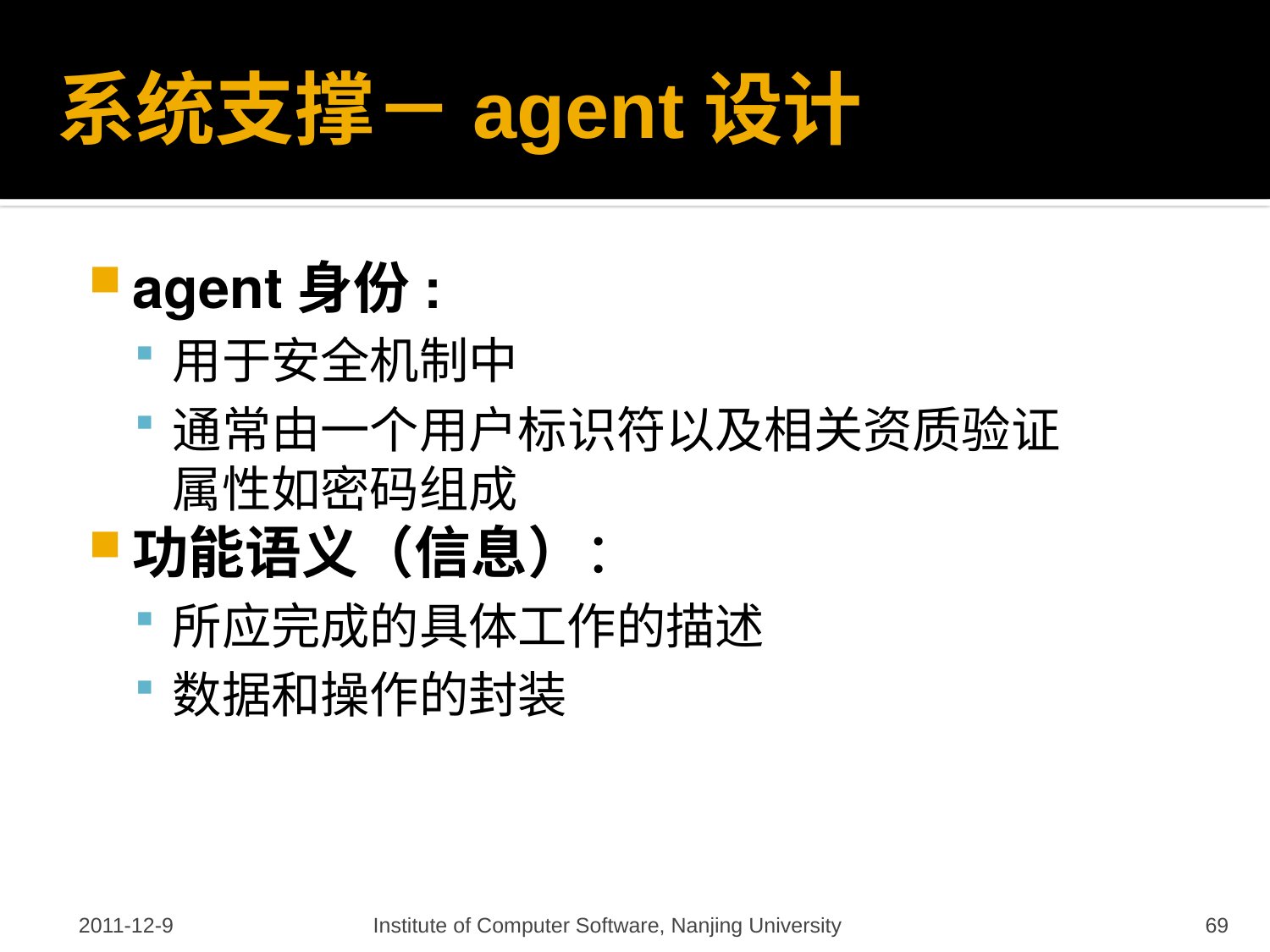

# 系统支撑－agent设计
agent身份:
用于安全机制中
通常由一个用户标识符以及相关资质验证属性如密码组成
功能语义（信息）：
所应完成的具体工作的描述
数据和操作的封装
2011-12-9
Institute of Computer Software, Nanjing University
69